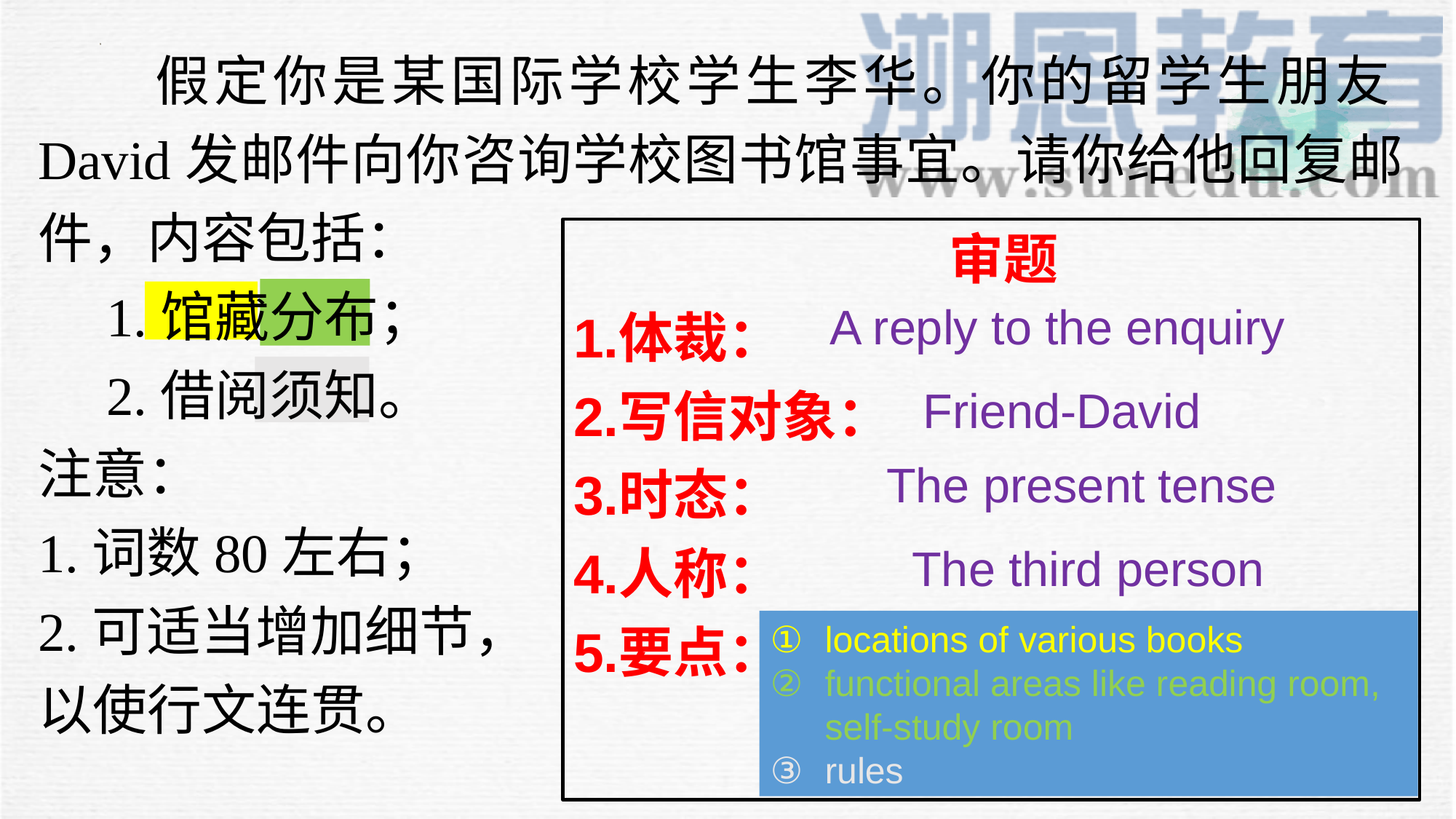

假定你是某国际学校学生李华。你的留学生朋友David发邮件向你咨询学校图书馆事宜。请你给他回复邮件，内容包括：
     1.馆藏分布；
     2.借阅须知。
注意：
1.词数80左右；
2.可适当增加细节，
以使行文连贯。
                        审题
体裁：
写信对象：
时态：
人称：
要点：

A reply to the enquiry

Friend-David
The present tense
The third person
locations of various books
functional areas like reading room, self-study room
rules